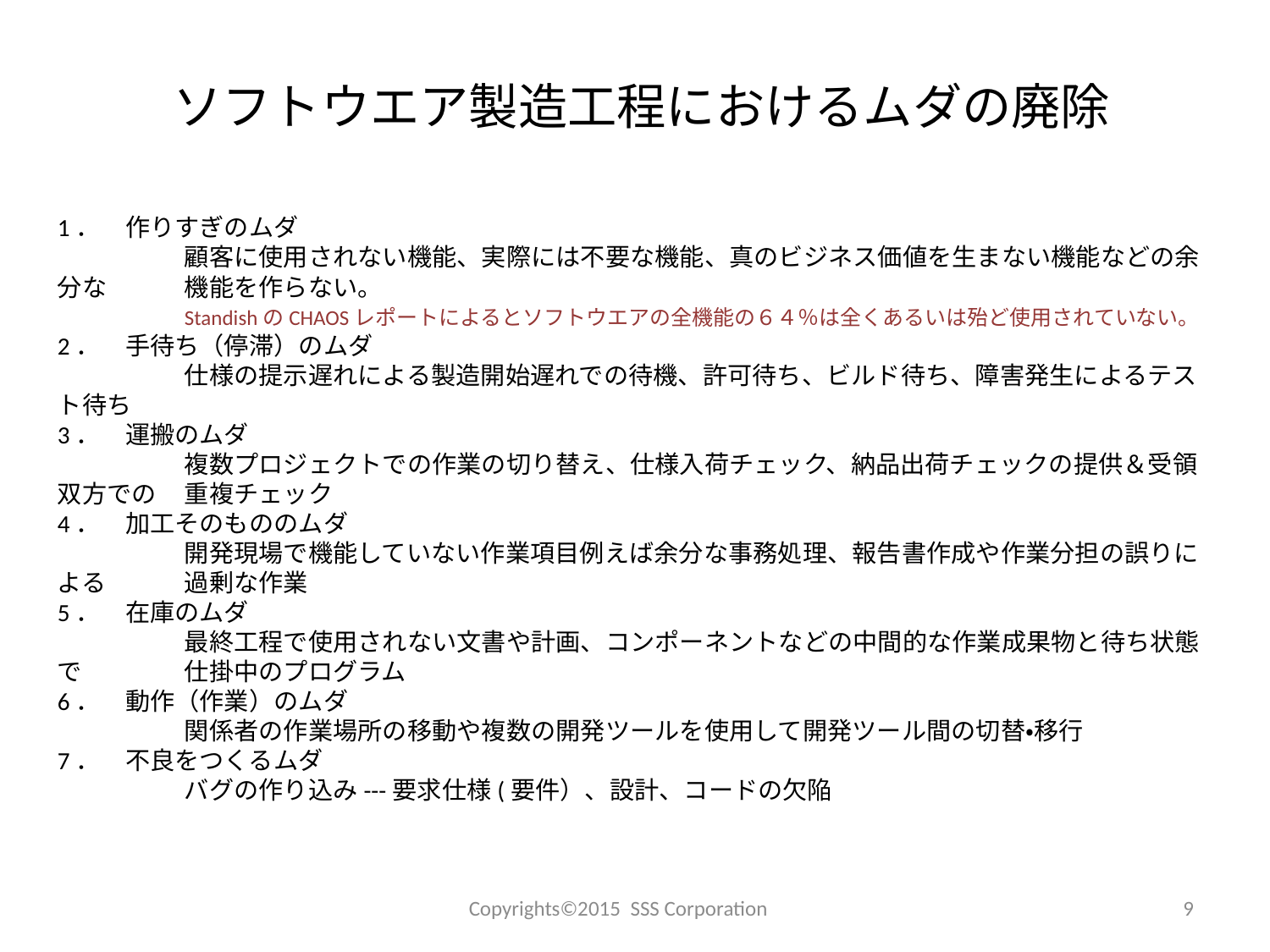

# ソフトウエア製造工程におけるムダの廃除
1．　作りすぎのムダ
	顧客に使用されない機能、実際には不要な機能、真のビジネス価値を生まない機能などの余分な	機能を作らない。
	StandishのCHAOSレポートによるとソフトウエアの全機能の６４％は全くあるいは殆ど使用されていない。
2．　手待ち（停滞）のムダ
	仕様の提示遅れによる製造開始遅れでの待機、許可待ち、ビルド待ち、障害発生によるテスト待ち
3．　運搬のムダ
	複数プロジェクトでの作業の切り替え、仕様入荷チェック、納品出荷チェックの提供＆受領双方での	重複チェック
4．　加工そのもののムダ
	開発現場で機能していない作業項目例えば余分な事務処理、報告書作成や作業分担の誤りによる	過剰な作業
5．　在庫のムダ
	最終工程で使用されない文書や計画、コンポーネントなどの中間的な作業成果物と待ち状態で	仕掛中のプログラム
6．　動作（作業）のムダ
	関係者の作業場所の移動や複数の開発ツールを使用して開発ツール間の切替・移行
7．　不良をつくるムダ
	バグの作り込み---要求仕様(要件）、設計、コードの欠陥
Copyrights©2015  SSS Corporation
9